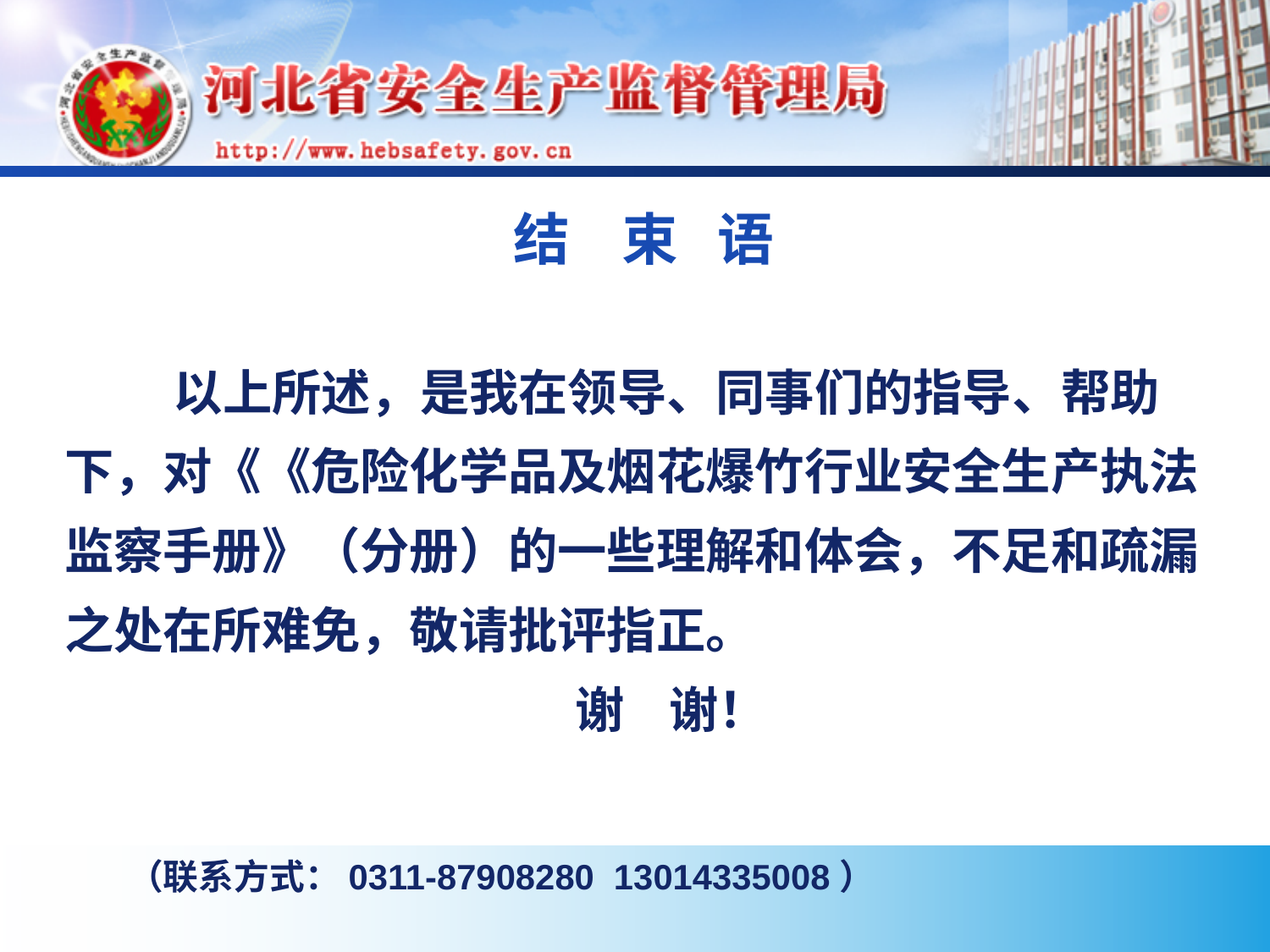

# 结    束   语
   以上所述，是我在领导、同事们的指导、帮助下，对《《危险化学品及烟花爆竹行业安全生产执法监察手册》（分册）的一些理解和体会，不足和疏漏之处在所难免，敬请批评指正。
谢    谢！

（联系方式：0311-87908280  13014335008）